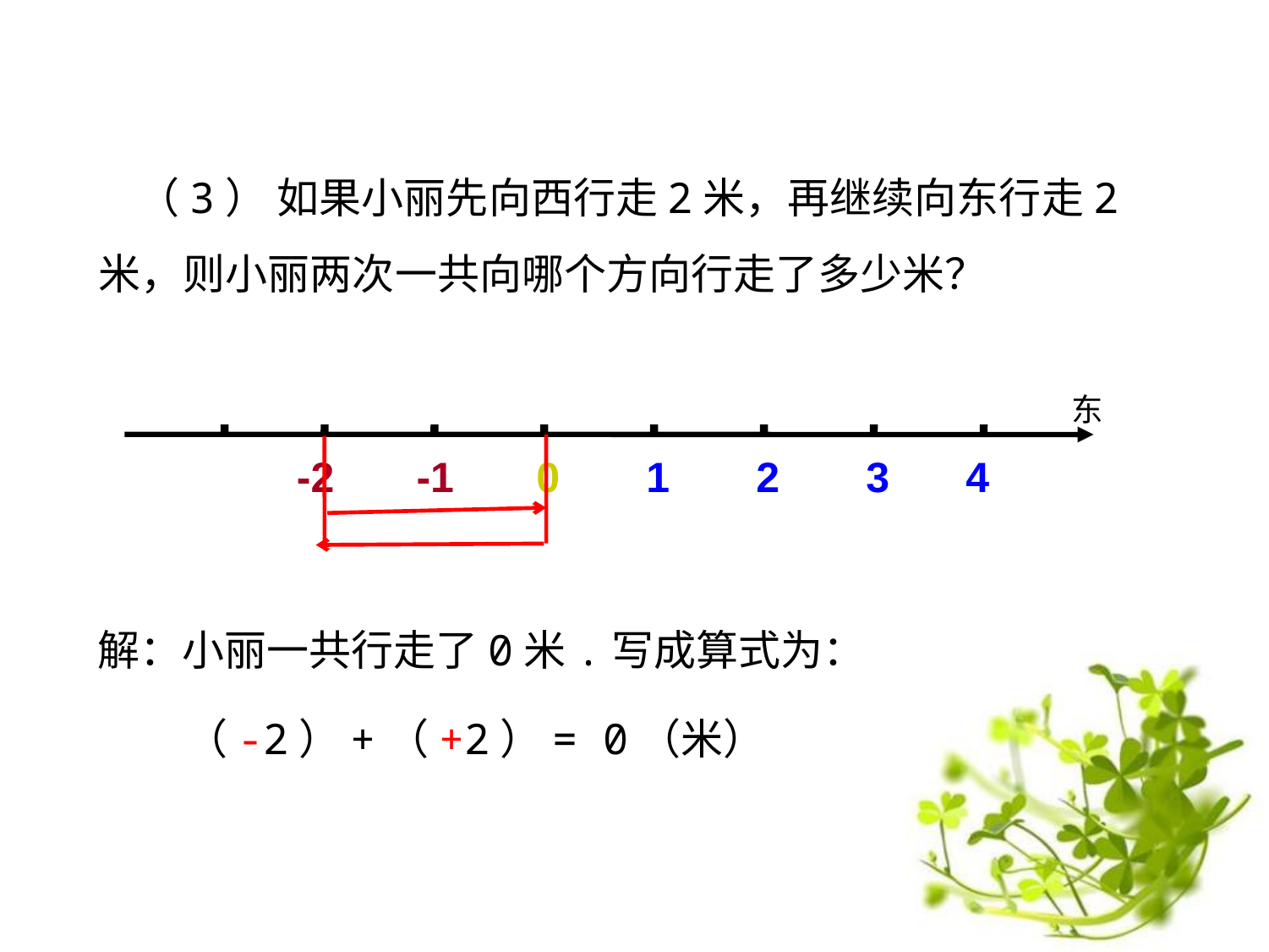

（3） 如果小丽先向西行走2米，再继续向东行走2米，则小丽两次一共向哪个方向行走了多少米？
东

-2
-1
0
1
2
3
4

    解：小丽一共行走了0米.写成算式为：
    （-2）+（+2）= 0（米）